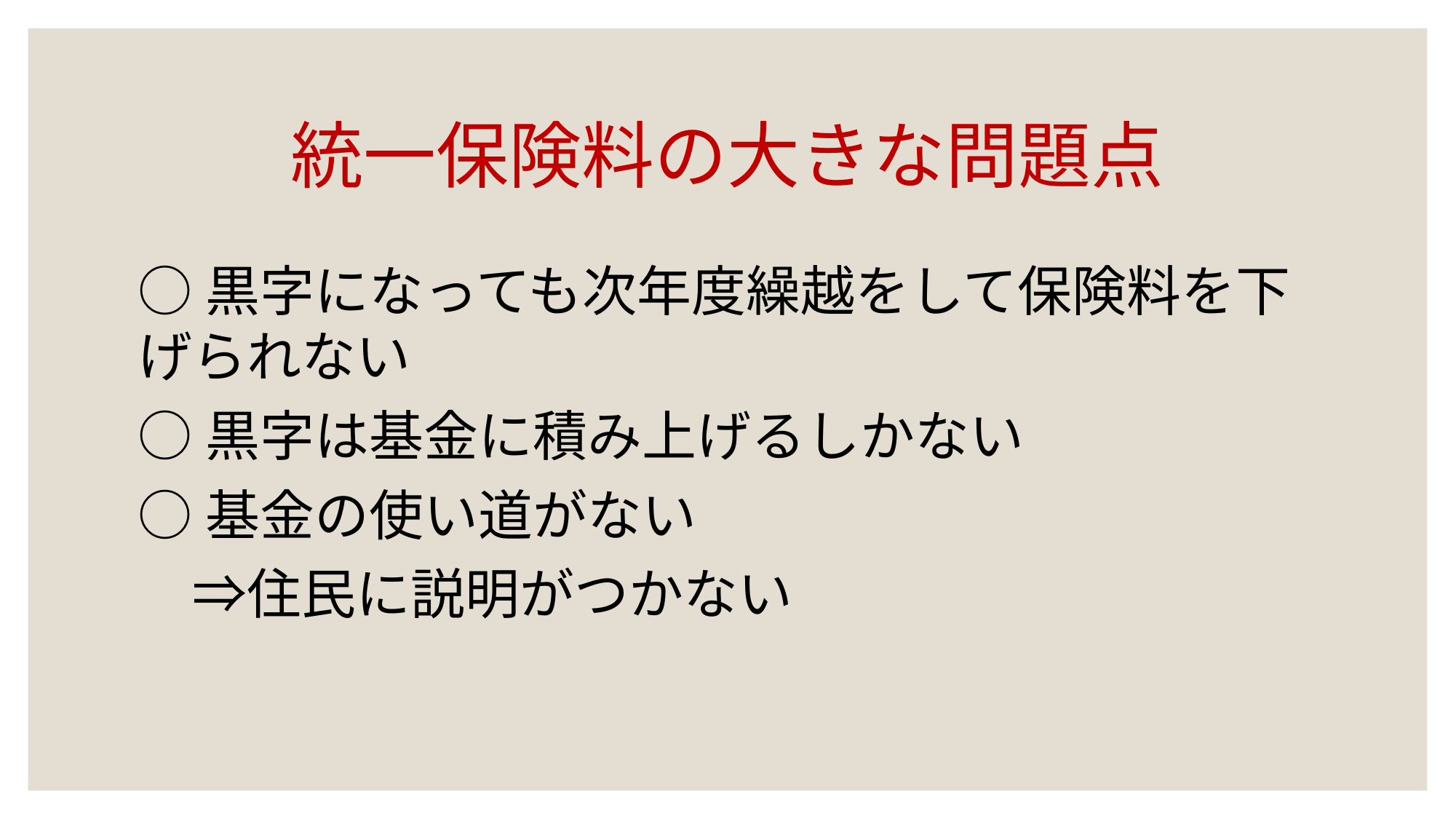

# 統一保険料の大きな問題点
○黒字になっても次年度繰越をして保険料を下げられない
○黒字は基金に積み上げるしかない
○基金の使い道がない
　⇒住民に説明がつかない